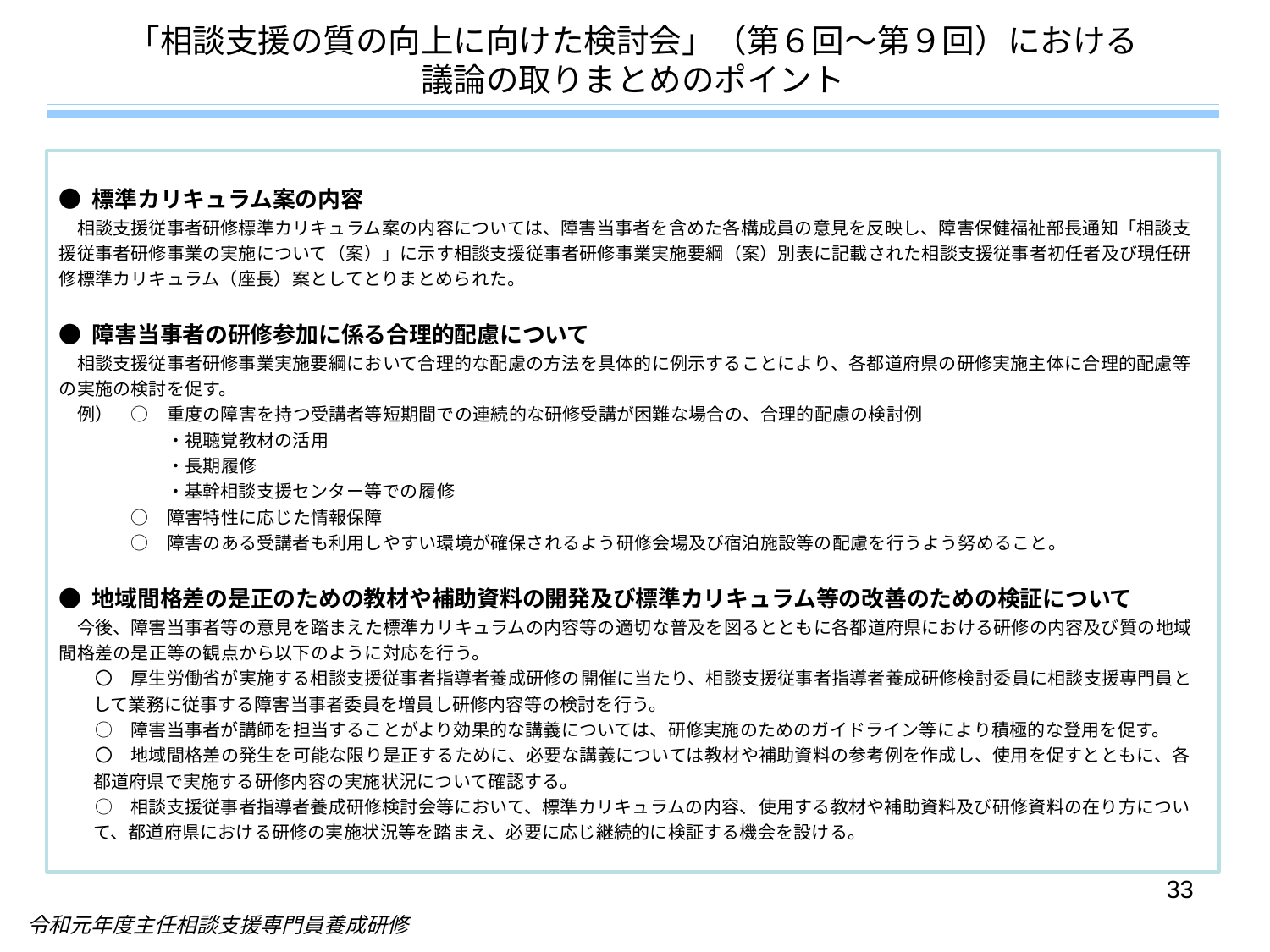

「相談支援の質の向上に向けた検討会」（第６回～第９回）における
議論の取りまとめのポイント
● 標準カリキュラム案の内容
　相談支援従事者研修標準カリキュラム案の内容については、障害当事者を含めた各構成員の意見を反映し、障害保健福祉部長通知「相談支援従事者研修事業の実施について（案）」に示す相談支援従事者研修事業実施要綱（案）別表に記載された相談支援従事者初任者及び現任研修標準カリキュラム（座長）案としてとりまとめられた。

● 障害当事者の研修参加に係る合理的配慮について
　相談支援従事者研修事業実施要綱において合理的な配慮の方法を具体的に例示することにより、各都道府県の研修実施主体に合理的配慮等の実施の検討を促す。
　例）　○　重度の障害を持つ受講者等短期間での連続的な研修受講が困難な場合の、合理的配慮の検討例
　　　　　　・視聴覚教材の活用
　　　　　　・長期履修
　　　　　　・基幹相談支援センター等での履修
　　　　○　障害特性に応じた情報保障
　　　　○　障害のある受講者も利用しやすい環境が確保されるよう研修会場及び宿泊施設等の配慮を行うよう努めること。

● 地域間格差の是正のための教材や補助資料の開発及び標準カリキュラム等の改善のための検証について
　今後、障害当事者等の意見を踏まえた標準カリキュラムの内容等の適切な普及を図るとともに各都道府県における研修の内容及び質の地域間格差の是正等の観点から以下のように対応を行う。
　　〇　厚生労働省が実施する相談支援従事者指導者養成研修の開催に当たり、相談支援従事者指導者養成研修検討委員に相談支援専門員として業務に従事する障害当事者委員を増員し研修内容等の検討を行う。
　　○　障害当事者が講師を担当することがより効果的な講義については、研修実施のためのガイドライン等により積極的な登用を促す。
　　〇　地域間格差の発生を可能な限り是正するために、必要な講義については教材や補助資料の参考例を作成し、使用を促すとともに、各都道府県で実施する研修内容の実施状況について確認する。
　　○　相談支援従事者指導者養成研修検討会等において、標準カリキュラムの内容、使用する教材や補助資料及び研修資料の在り方について、都道府県における研修の実施状況等を踏まえ、必要に応じ継続的に検証する機会を設ける。
33
令和元年度主任相談支援専門員養成研修